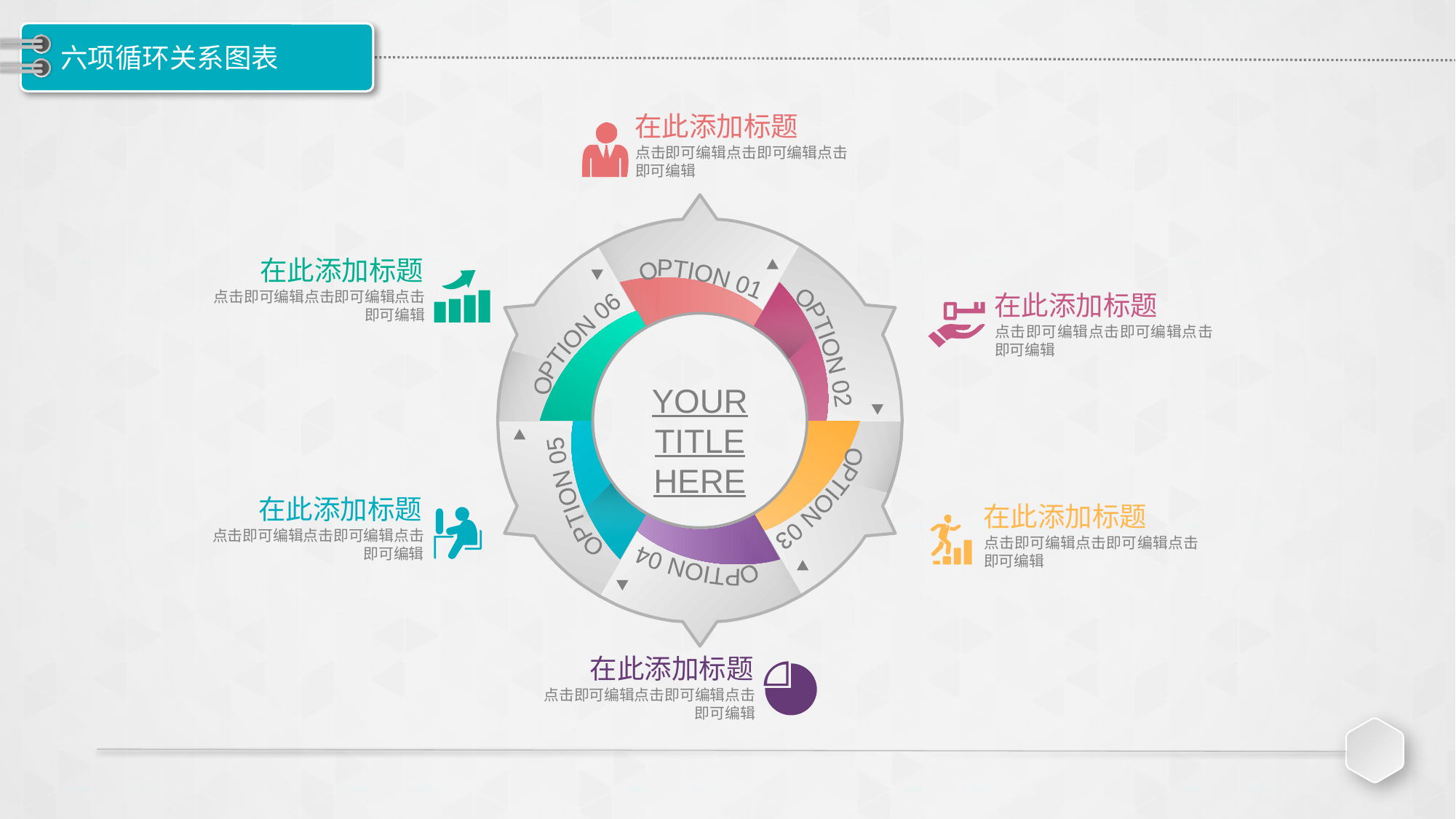

# 六项循环关系图表
在此添加标题
点击即可编辑点击即可编辑点击即可编辑

在此添加标题
点击即可编辑点击即可编辑点击即可编辑

OPTION 01
在此添加标题
点击即可编辑点击即可编辑点击即可编辑

OPTION 06

OPTION 02
YOUR TITLE HERE

OPTION 05

在此添加标题
点击即可编辑点击即可编辑点击即可编辑
OPTION 03

在此添加标题
点击即可编辑点击即可编辑点击即可编辑

OPTION 04

在此添加标题
点击即可编辑点击即可编辑点击即可编辑

15